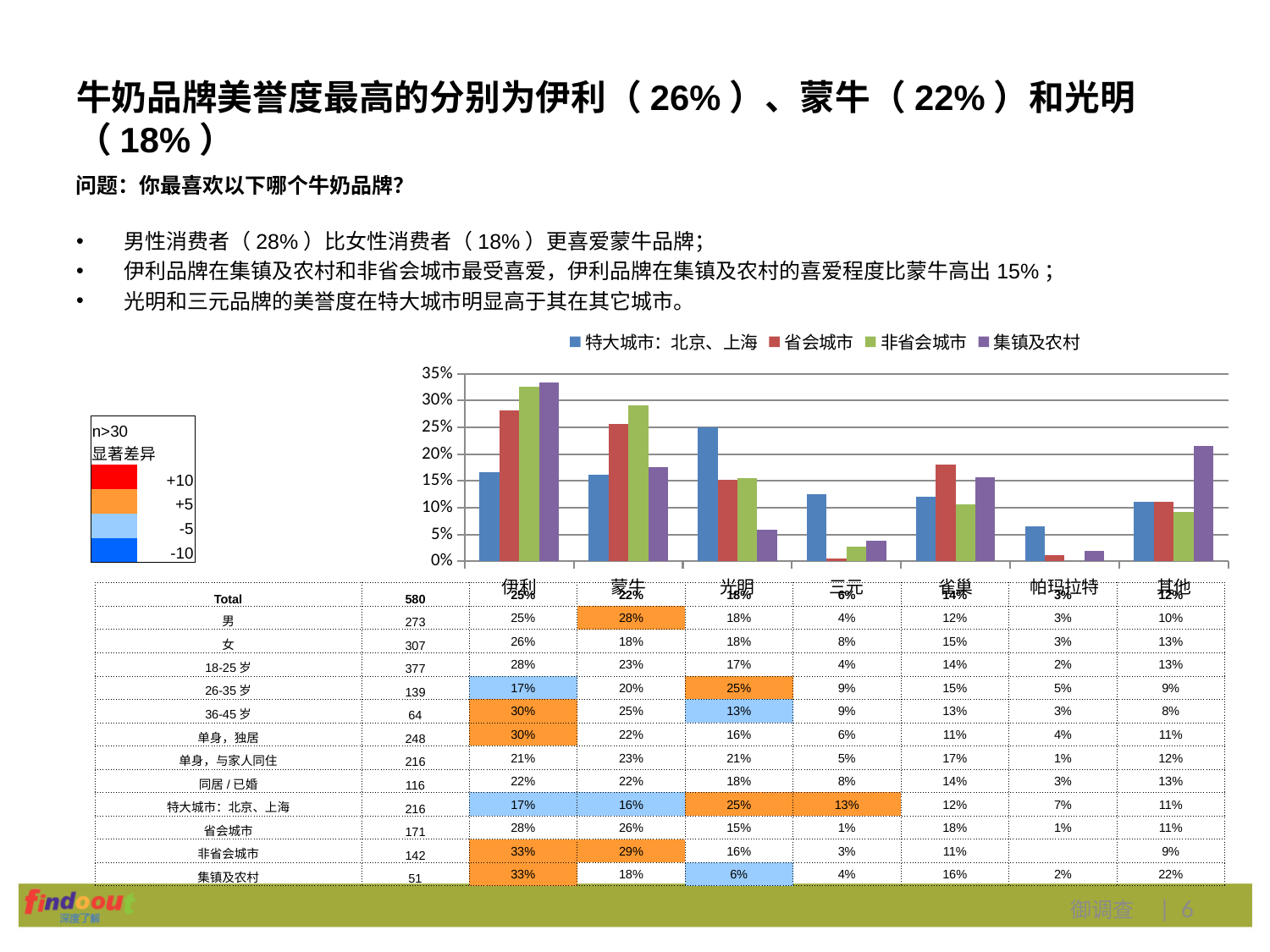

# 牛奶品牌美誉度最高的分别为伊利（26%）、蒙牛（22%）和光明（18%）
问题：你最喜欢以下哪个牛奶品牌？
男性消费者（28%）比女性消费者（18%）更喜爱蒙牛品牌；
伊利品牌在集镇及农村和非省会城市最受喜爱，伊利品牌在集镇及农村的喜爱程度比蒙牛高出15%；
光明和三元品牌的美誉度在特大城市明显高于其在其它城市。

### Chart

| Category | 特大城市：北京、上海 | 省会城市 | 非省会城市 | 集镇及农村 |
|---|---|---|---|---|
| 伊利 | 0.167 | 0.2810000000000001 | 0.3260000000000006 | 0.33300000000000074 |
| 蒙牛 | 0.162 | 0.257 | 0.2910000000000003 | 0.1760000000000002 |
| 光明 | 0.25 | 0.15200000000000027 | 0.1560000000000003 | 0.0590000000000001 |
| 三元 | 0.125 | 0.00600000000000001 | 0.028 | 0.039000000000000014 |
| 雀巢 | 0.12000000000000002 | 0.18100000000000024 | 0.10600000000000002 | 0.1570000000000003 |
| 帕玛拉特 | 0.065 | 0.012 | None | 0.02000000000000001 |
| 其他 | 0.111 | 0.111 | 0.09200000000000003 | 0.21600000000000028 |
| n>30 |  |
| --- | --- |
| 显著差异 |  |
|  | +10 |
|  | +5 |
|  | -5 |
|  | -10 |
| Total | 580 | 25% | 22% | 18% | 6% | 14% | 3% | 12% |
| --- | --- | --- | --- | --- | --- | --- | --- | --- |
| 男 | 273 | 25% | 28% | 18% | 4% | 12% | 3% | 10% |
| 女 | 307 | 26% | 18% | 18% | 8% | 15% | 3% | 13% |
| 18-25岁 | 377 | 28% | 23% | 17% | 4% | 14% | 2% | 13% |
| 26-35岁 | 139 | 17% | 20% | 25% | 9% | 15% | 5% | 9% |
| 36-45岁 | 64 | 30% | 25% | 13% | 9% | 13% | 3% | 8% |
| 单身，独居 | 248 | 30% | 22% | 16% | 6% | 11% | 4% | 11% |
| 单身，与家人同住 | 216 | 21% | 23% | 21% | 5% | 17% | 1% | 12% |
| 同居/已婚 | 116 | 22% | 22% | 18% | 8% | 14% | 3% | 13% |
| 特大城市：北京、上海 | 216 | 17% | 16% | 25% | 13% | 12% | 7% | 11% |
| 省会城市 | 171 | 28% | 26% | 15% | 1% | 18% | 1% | 11% |
| 非省会城市 | 142 | 33% | 29% | 16% | 3% | 11% |  | 9% |
| 集镇及农村 | 51 | 33% | 18% | 6% | 4% | 16% | 2% | 22% |
御调查   |  6